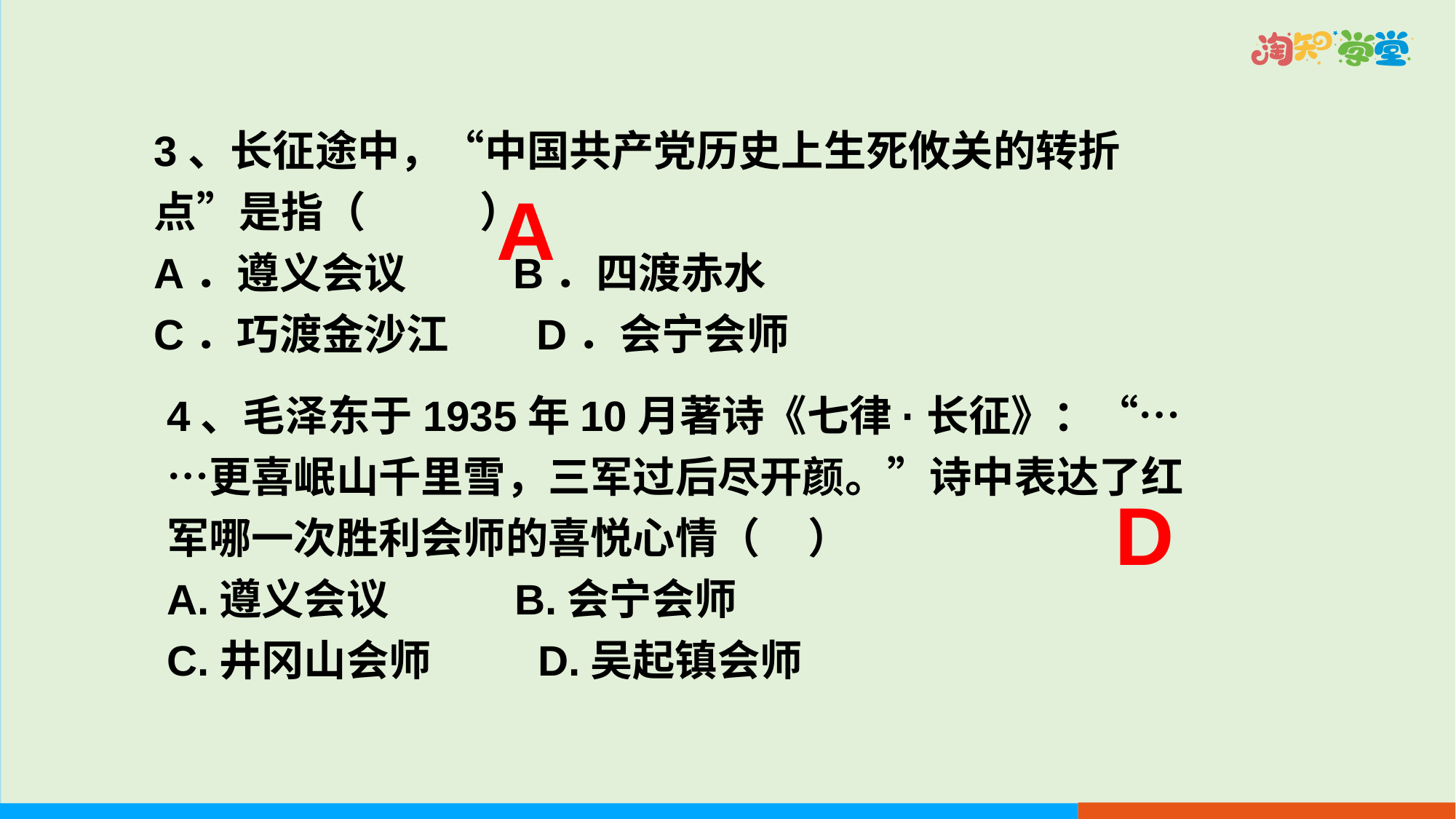

3、长征途中，“中国共产党历史上生死攸关的转折点”是指（   　　）
A．遵义会议          B．四渡赤水
C．巧渡金沙江        D．会宁会师

A
4、毛泽东于1935年10月著诗《七律·长征》：“……更喜岷山千里雪，三军过后尽开颜。”诗中表达了红军哪一次胜利会师的喜悦心情（     ）
A.遵义会议            B.会宁会师
C.井冈山会师          D.吴起镇会师
D